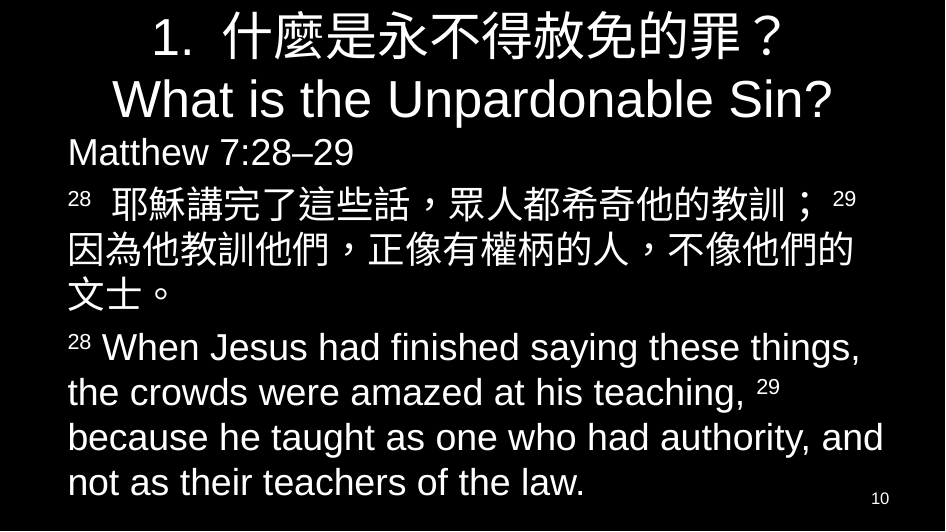

# 1. 什麼是永不得赦免的罪？ What is the Unpardonable Sin?
Matthew 7:28–29
28 耶穌講完了這些話，眾人都希奇他的教訓；29 因為他教訓他們，正像有權柄的人，不像他們的文士。
28 When Jesus had finished saying these things, the crowds were amazed at his teaching, 29 because he taught as one who had authority, and not as their teachers of the law.

10